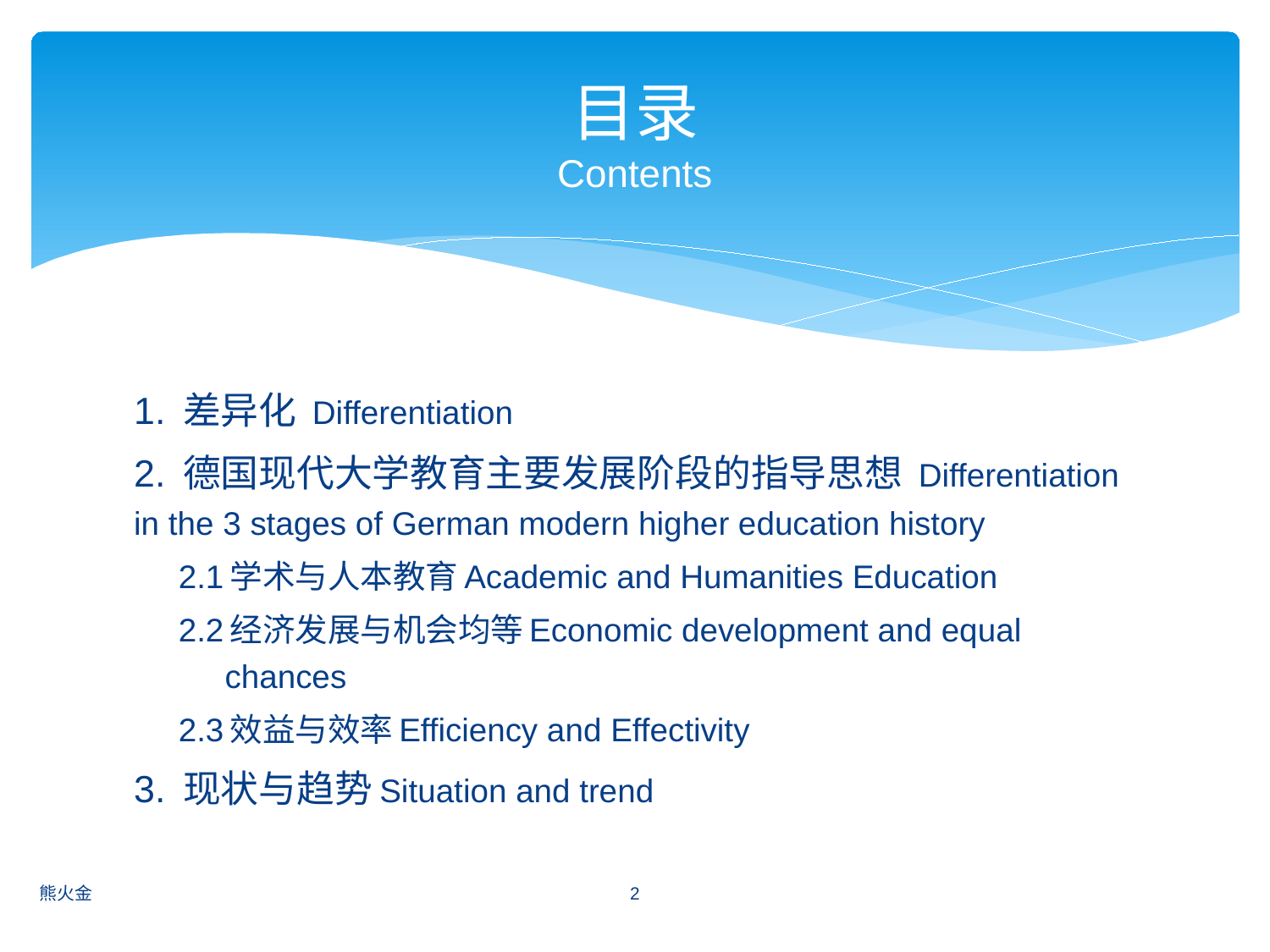

# 目录 Contents
1. 差异化 Differentiation
2. 德国现代大学教育主要发展阶段的指导思想 Differentiation in the 3 stages of German modern higher education history
2.1学术与人本教育Academic and Humanities Education
2.2经济发展与机会均等Economic development and equal chances
2.3效益与效率Efficiency and Effectivity
3. 现状与趋势Situation and trend

2
熊火金